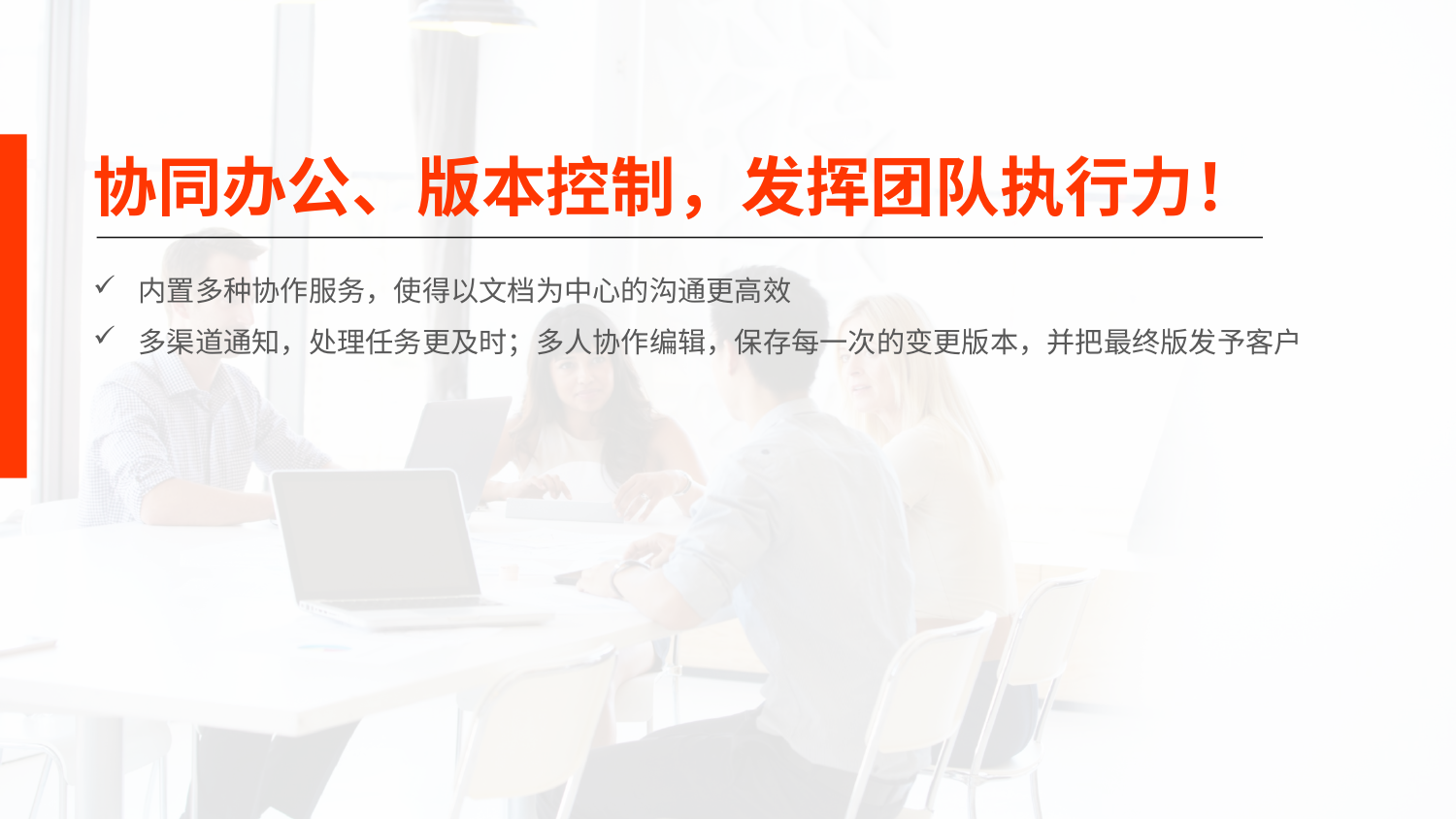

协同办公、版本控制，发挥团队执行力！

内置多种协作服务，使得以文档为中心的沟通更高效
多渠道通知，处理任务更及时；多人协作编辑，保存每一次的变更版本，并把最终版发予客户